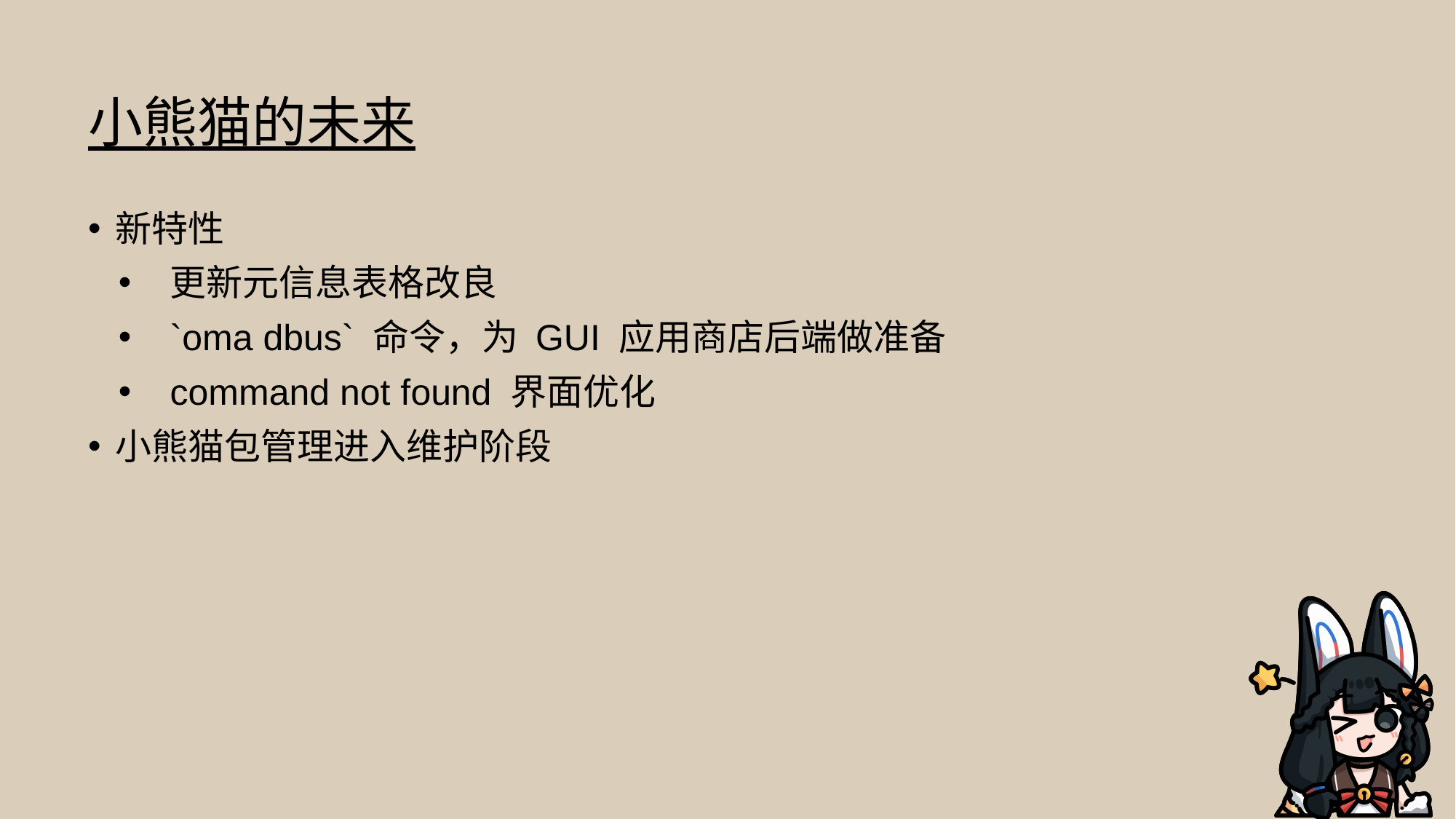

# 小熊猫的未来
新特性
更新元信息表格改良
`oma dbus` 命令，为 GUI 应用商店后端做准备
command not found 界面优化
小熊猫包管理进入维护阶段